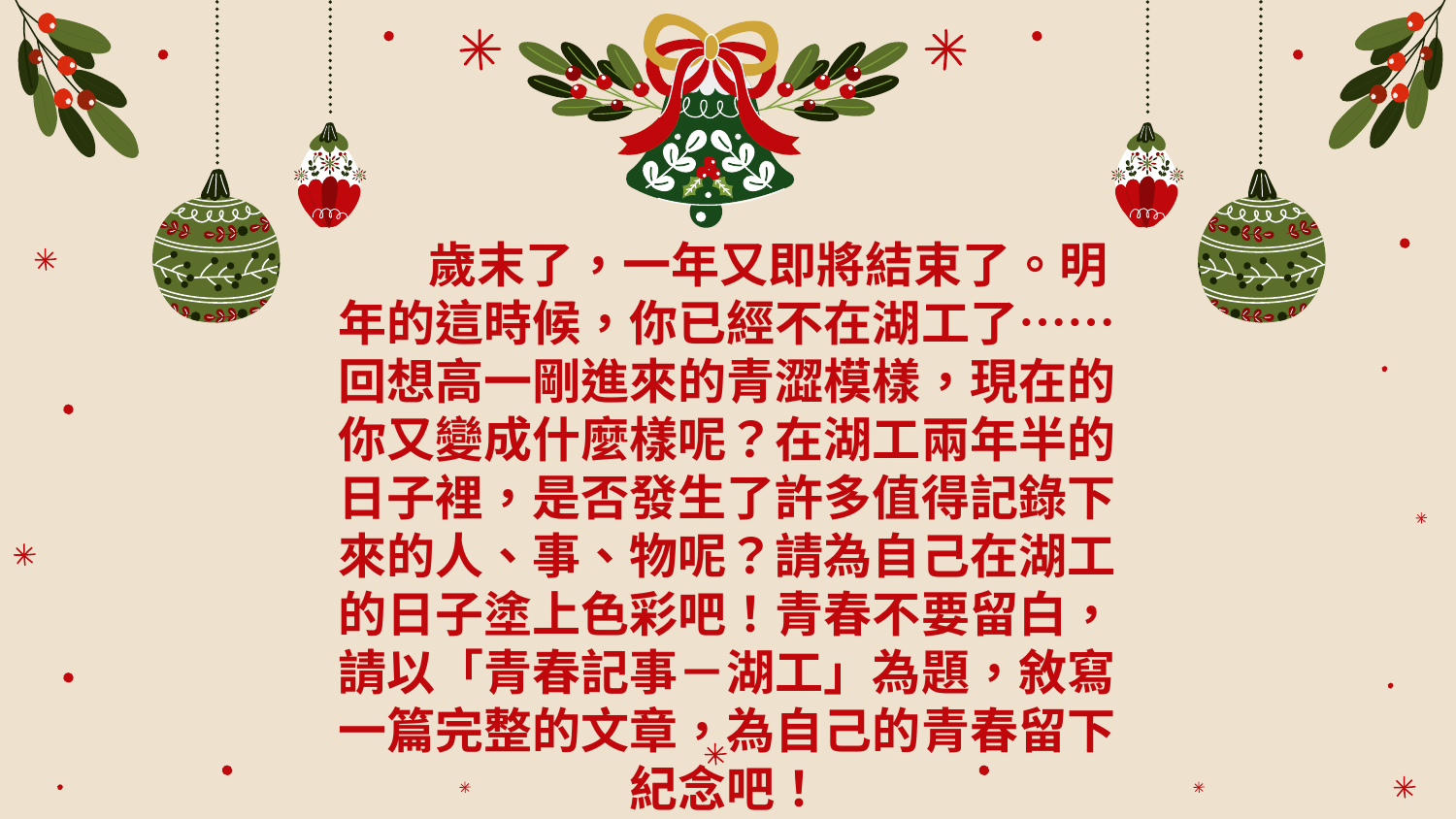

# 歲末了，一年又即將結束了。明年的這時候，你已經不在湖工了……回想高一剛進來的青澀模樣，現在的你又變成什麼樣呢？在湖工兩年半的日子裡，是否發生了許多值得記錄下來的人、事、物呢？請為自己在湖工的日子塗上色彩吧！青春不要留白，請以「青春記事－湖工」為題，敘寫一篇完整的文章，為自己的青春留下紀念吧！